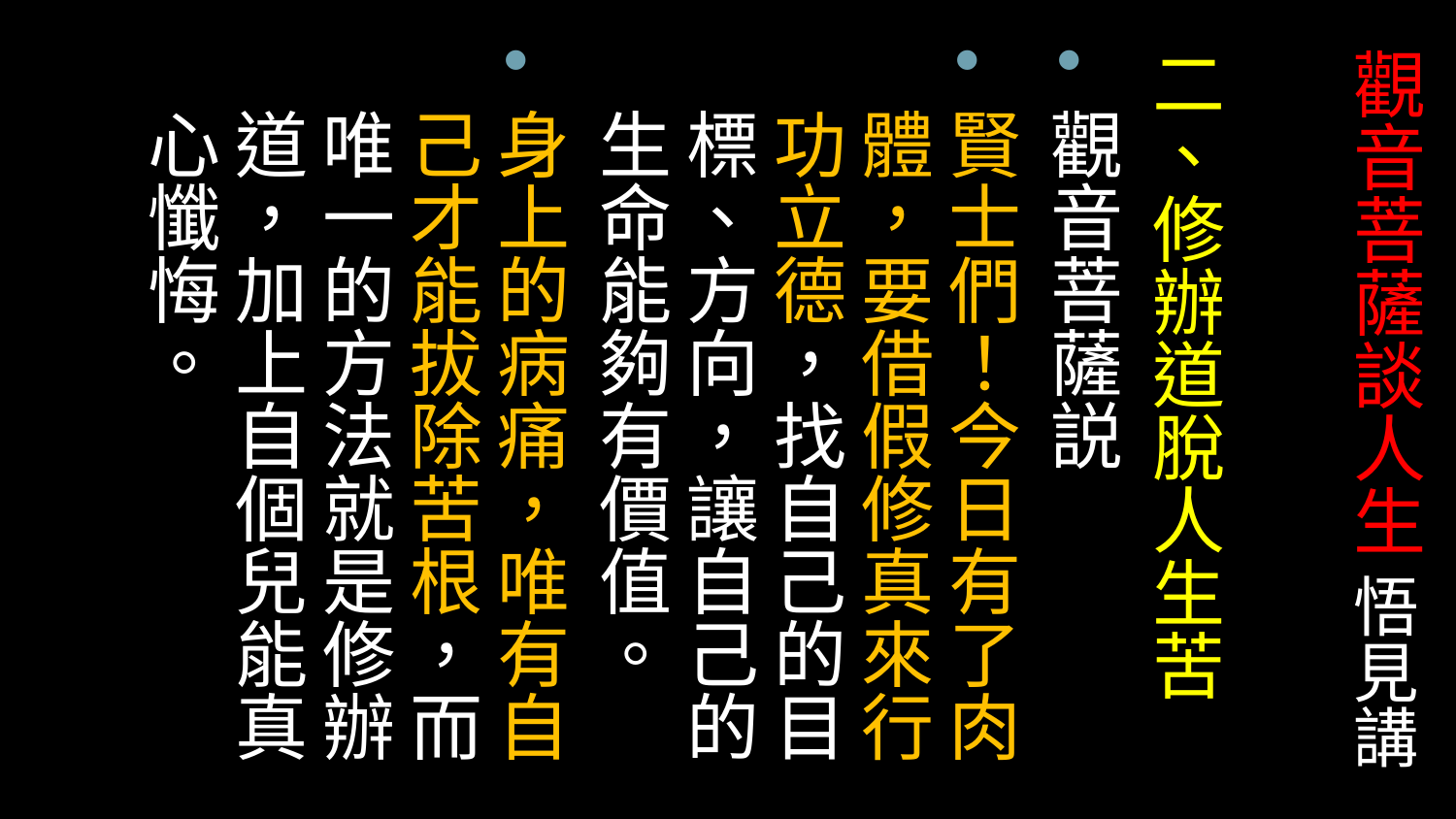

# 觀音菩薩談人生 悟見講
二、修辦道脫人生苦
觀音菩薩説
賢士們！今日有了肉體，要借假修真來行功立德，找自己的目標、方向，讓自己的生命能夠有價值。
身上的病痛，唯有自己才能拔除苦根，而唯一的方法就是修辦道，加上自個兒能真心懺悔。